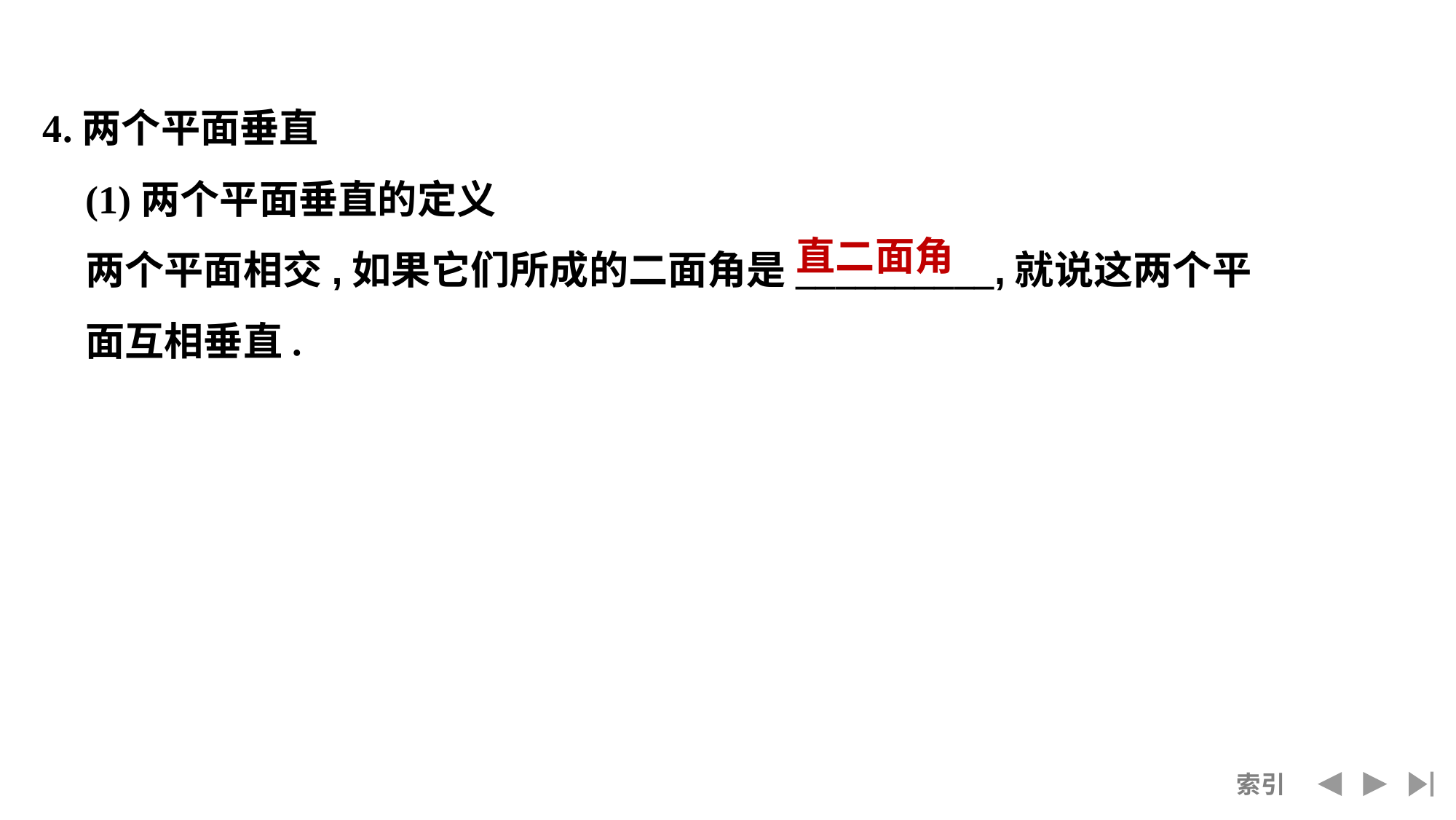

4.两个平面垂直
	(1)两个平面垂直的定义
	两个平面相交,如果它们所成的二面角是__________,就说这两个平面互相垂直.
直二面角